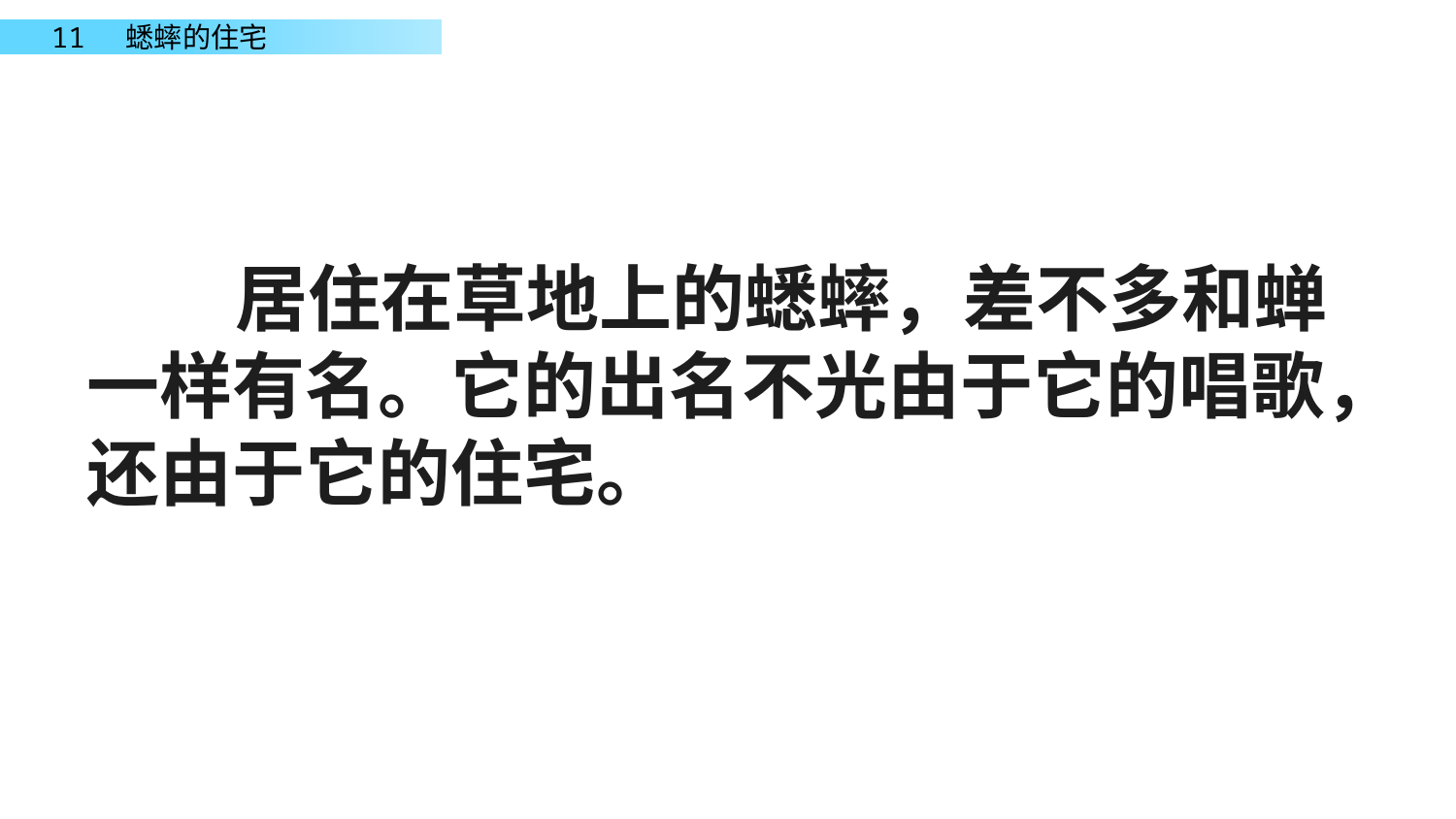

居住在草地上的蟋蟀，差不多和蝉一样有名。它的出名不光由于它的唱歌，还由于它的住宅。